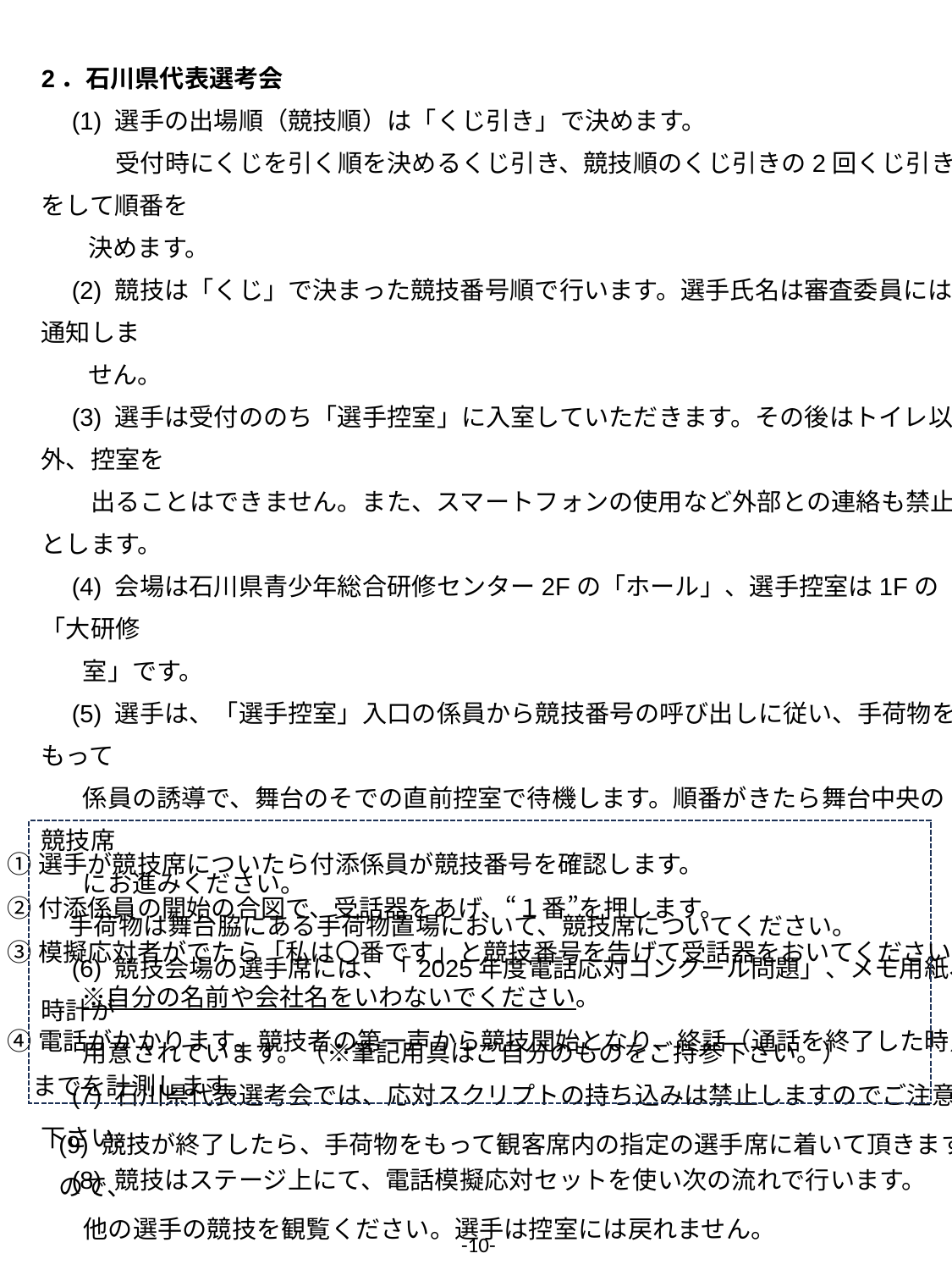

2．石川県代表選考会
　(1) 選手の出場順（競技順）は「くじ引き」で決めます。
　　　受付時にくじを引く順を決めるくじ引き、競技順のくじ引きの2回くじ引きをして順番を
   　決めます。
　(2) 競技は「くじ」で決まった競技番号順で行います。選手氏名は審査委員には通知しま
   　せん。
　(3) 選手は受付ののち「選手控室」に入室していただきます。その後はトイレ以外、控室を
　　出ることはできません。また、スマートフォンの使用など外部との連絡も禁止とします。
　(4) 会場は石川県青少年総合研修センター2Fの「ホール」、選手控室は1Fの「大研修
  　室」です。
　(5) 選手は、「選手控室」入口の係員から競技番号の呼び出しに従い、手荷物をもって
  　係員の誘導で、舞台のそでの直前控室で待機します。順番がきたら舞台中央の競技席
  　にお進みください。
    手荷物は舞台脇にある手荷物置場において、競技席についてください。
　(6) 競技会場の選手席には、「2025年度電話応対コンクール問題」、メモ用紙、時計が
  　用意されています。（※筆記用具はご自分のものをご持参下さい。）
　(7) 石川県代表選考会では、応対スクリプトの持ち込みは禁止しますのでご注意下さい。
　(8) 競技はステージ上にて、電話模擬応対セットを使い次の流れで行います。

①選手が競技席についたら付添係員が競技番号を確認します。
②付添係員の開始の合図で、受話器をあげ、“１番”を押します。
③模擬応対者がでたら「私は〇番です」と競技番号を告げて受話器をおいてください。
　　　※自分の名前や会社名をいわないでください。
④電話がかかります。競技者の第一声から競技開始となり、終話（通話を終了した時点）
　までを計測します。
(9) 競技が終了したら、手荷物をもって観客席内の指定の選手席に着いて頂きますので、
　他の選手の競技を観覧ください。選手は控室には戻れません。
-10-